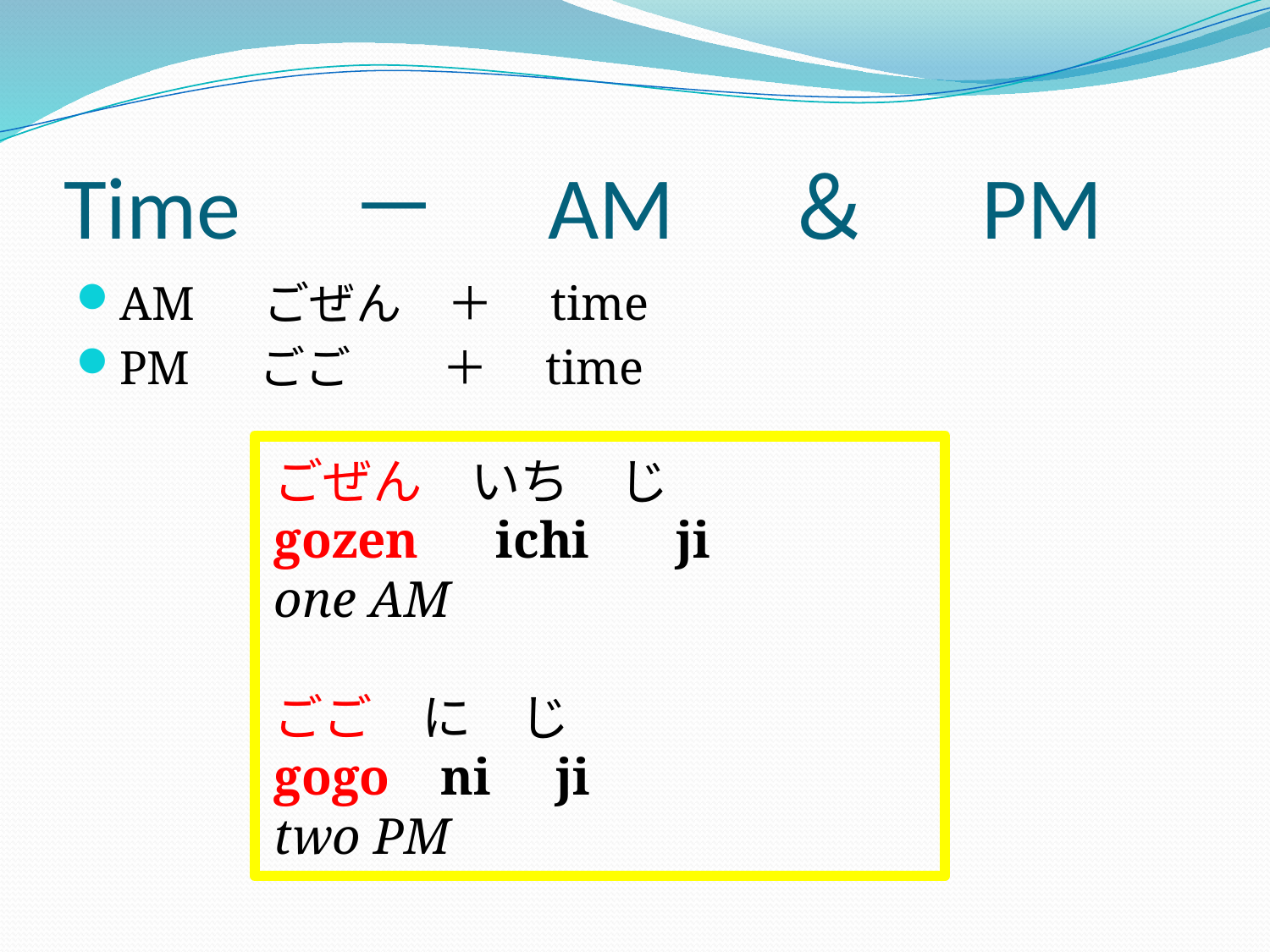

# Time　－　AM　＆　PM
AM 　ごぜん　＋　time
PM 　ごご　　＋　time

ごぜん　いち　じ
gozen      ichi 　ji
one AM

ごご　に　じ
gogo    ni     ji
two PM